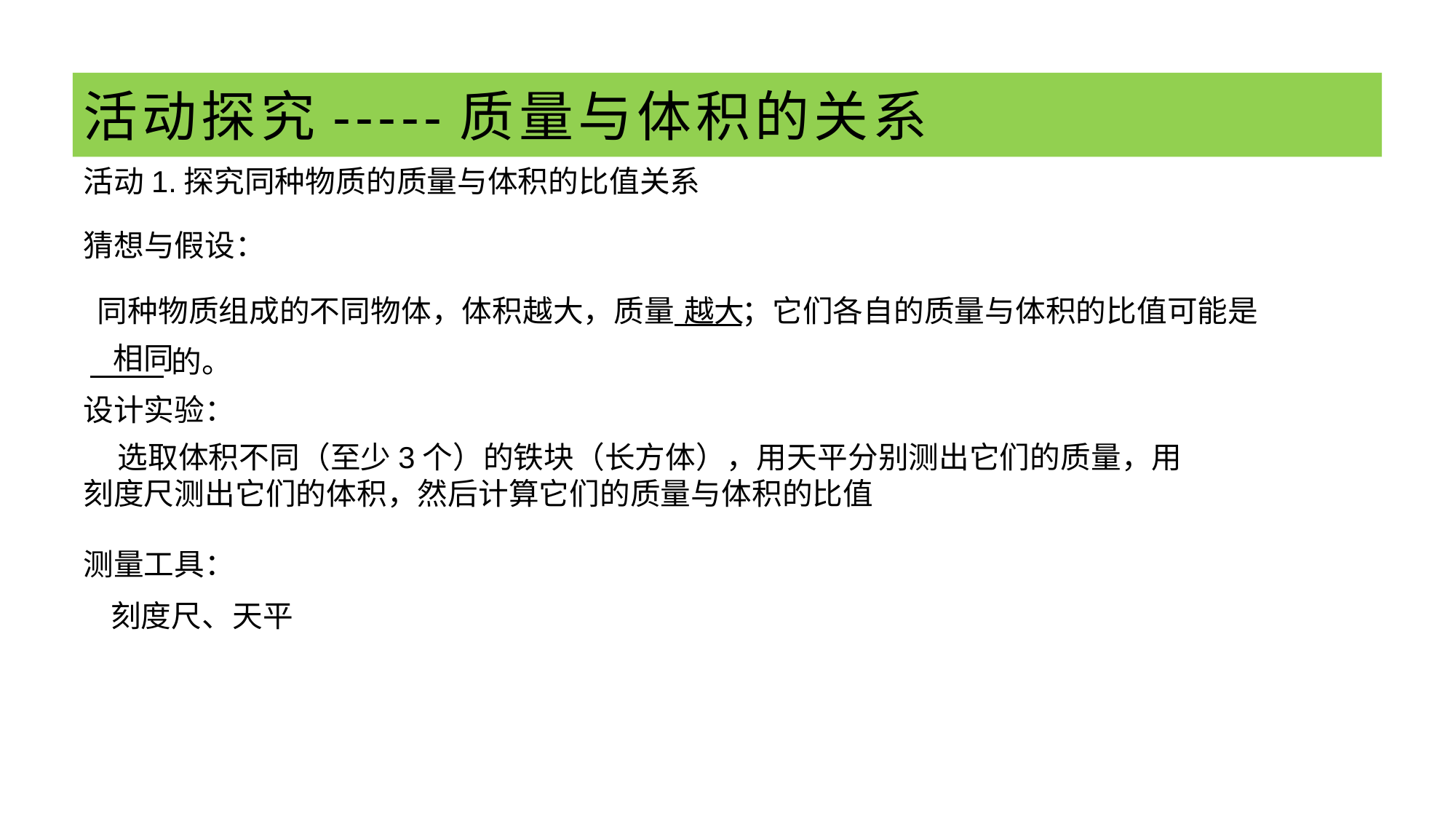

# 活动探究-----质量与体积的关系
活动1.探究同种物质的质量与体积的比值关系
猜想与假设：
 同种物质组成的不同物体，体积越大，质量          ；它们各自的质量与体积的比值可能是
            的。
越大
相同
设计实验：
    选取体积不同（至少3个）的铁块（长方体），用天平分别测出它们的质量，用刻度尺测出它们的体积，然后计算它们的质量与体积的比值
测量工具：
   刻度尺、天平